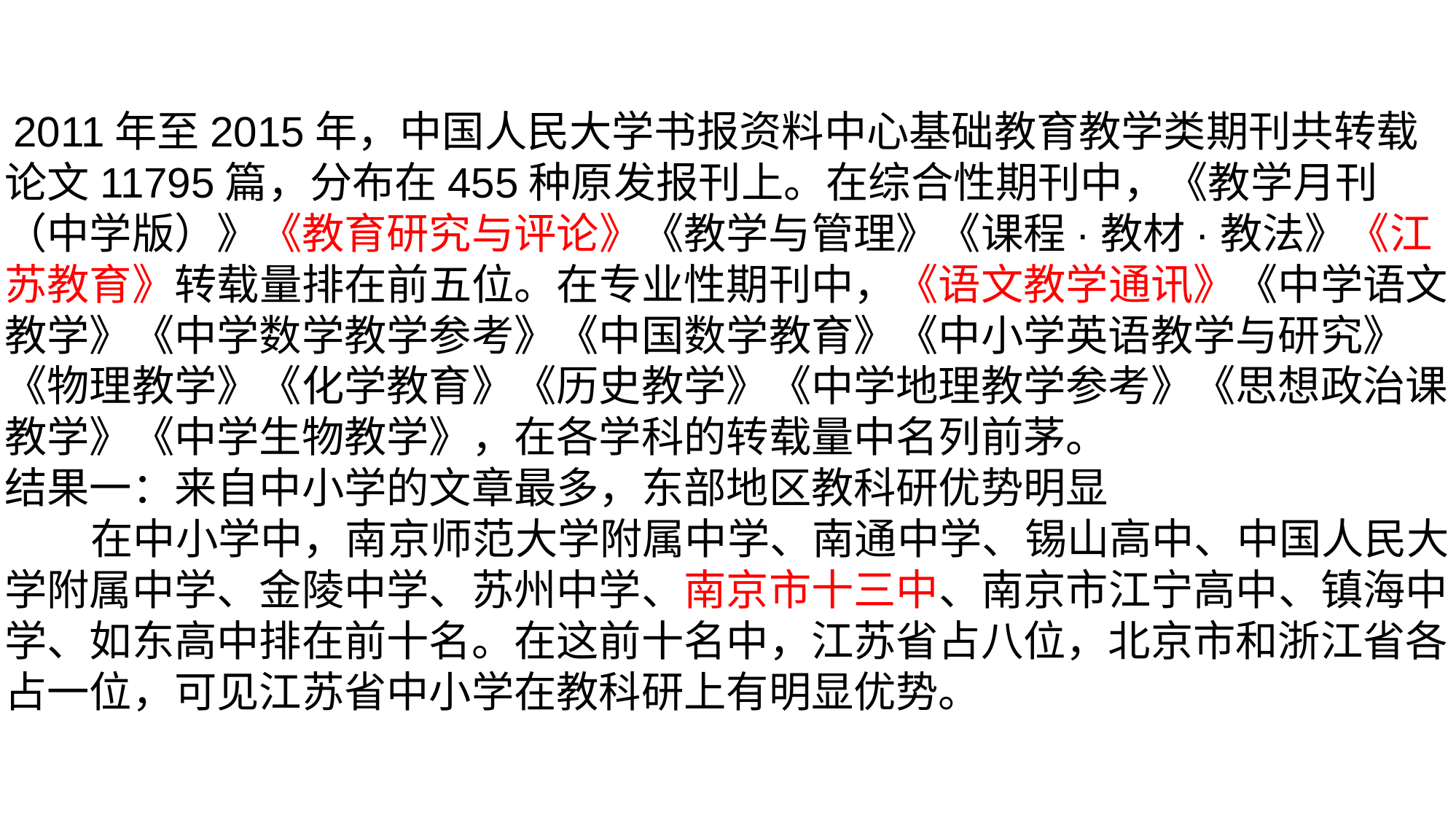

2011年至2015年，中国人民大学书报资料中心基础教育教学类期刊共转载论文11795篇，分布在455种原发报刊上。在综合性期刊中，《教学月刊（中学版）》《教育研究与评论》《教学与管理》《课程·教材·教法》《江苏教育》转载量排在前五位。在专业性期刊中，《语文教学通讯》《中学语文教学》《中学数学教学参考》《中国数学教育》《中小学英语教学与研究》《物理教学》《化学教育》《历史教学》《中学地理教学参考》《思想政治课教学》《中学生物教学》，在各学科的转载量中名列前茅。
结果一：来自中小学的文章最多，东部地区教科研优势明显
        在中小学中，南京师范大学附属中学、南通中学、锡山高中、中国人民大学附属中学、金陵中学、苏州中学、南京市十三中、南京市江宁高中、镇海中学、如东高中排在前十名。在这前十名中，江苏省占八位，北京市和浙江省各占一位，可见江苏省中小学在教科研上有明显优势。